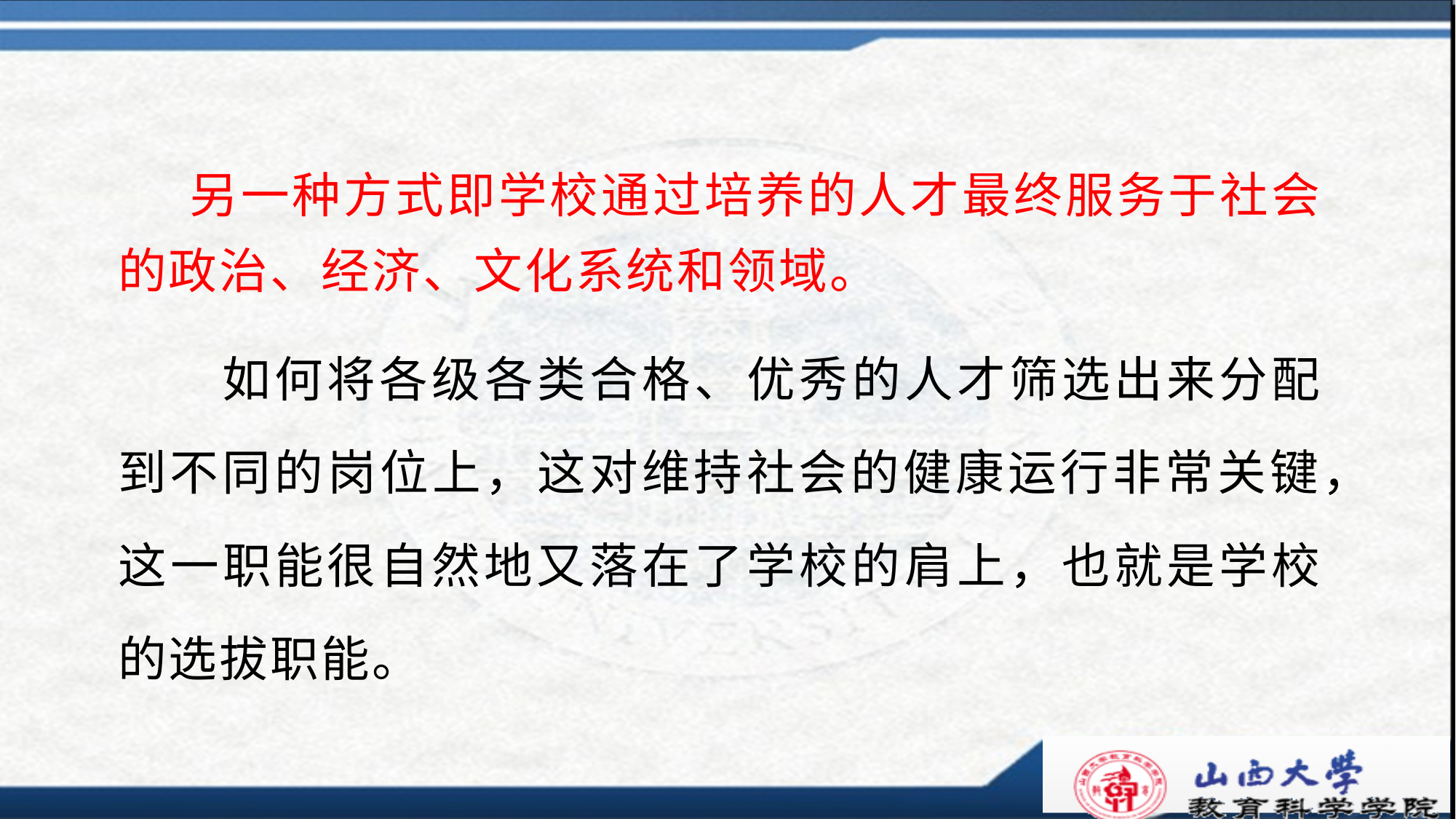

另一种方式即学校通过培养的人才最终服务于社会的政治、经济、文化系统和领域。
        如何将各级各类合格、优秀的人才筛选出来分配到不同的岗位上，这对维持社会的健康运行非常关键，这一职能很自然地又落在了学校的肩上，也就是学校的选拔职能。